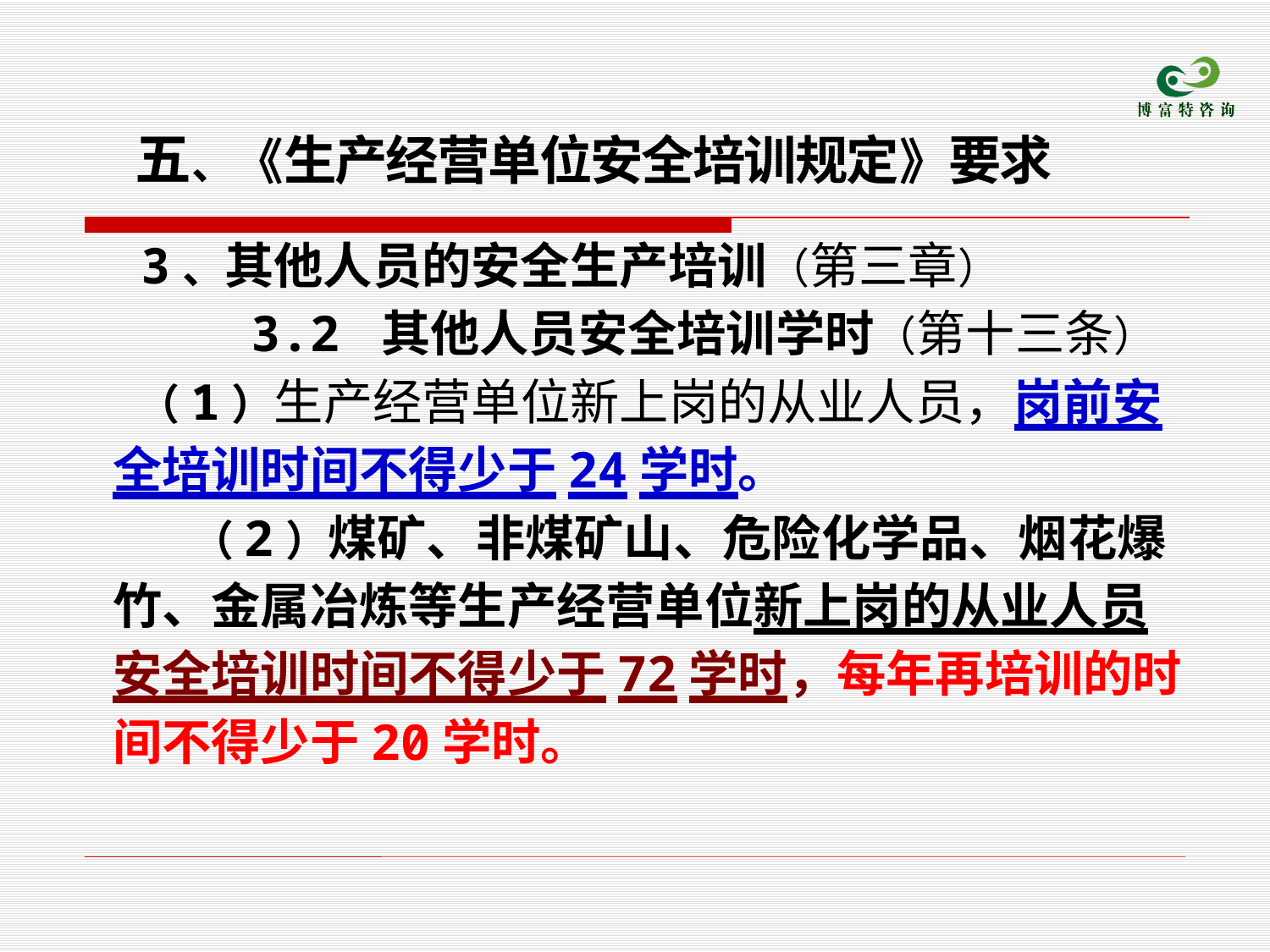

五、《生产经营单位安全培训规定》要求
　      3、其他人员的安全生产培训（第三章）
        3.2 其他人员安全培训学时（第十三条）
       （1）生产经营单位新上岗的从业人员，岗前安全培训时间不得少于24学时。
  　　 （2）煤矿、非煤矿山、危险化学品、烟花爆竹、金属冶炼等生产经营单位新上岗的从业人员安全培训时间不得少于72学时，每年再培训的时间不得少于20学时。